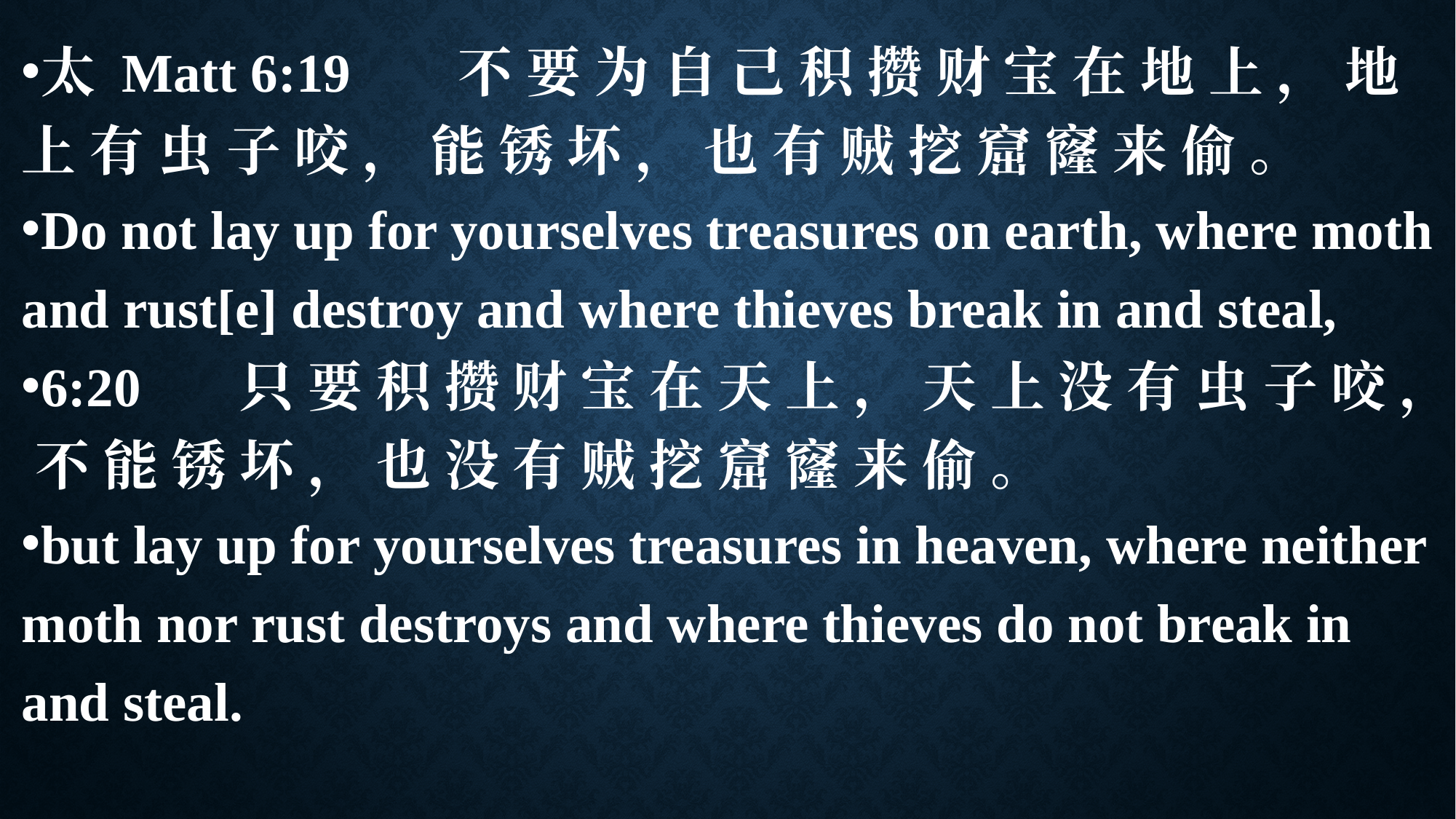

太 Matt 6:19	不 要 为 自 己 积 攒 财 宝 在 地 上 ， 地 上 有 虫 子 咬 ， 能 锈 坏 ， 也 有 贼 挖 窟 窿 来 偷 。
Do not lay up for yourselves treasures on earth, where moth and rust[e] destroy and where thieves break in and steal,
6:20	只 要 积 攒 财 宝 在 天 上 ， 天 上 没 有 虫 子 咬 ， 不 能 锈 坏 ， 也 没 有 贼 挖 窟 窿 来 偷 。
but lay up for yourselves treasures in heaven, where neither moth nor rust destroys and where thieves do not break in and steal.